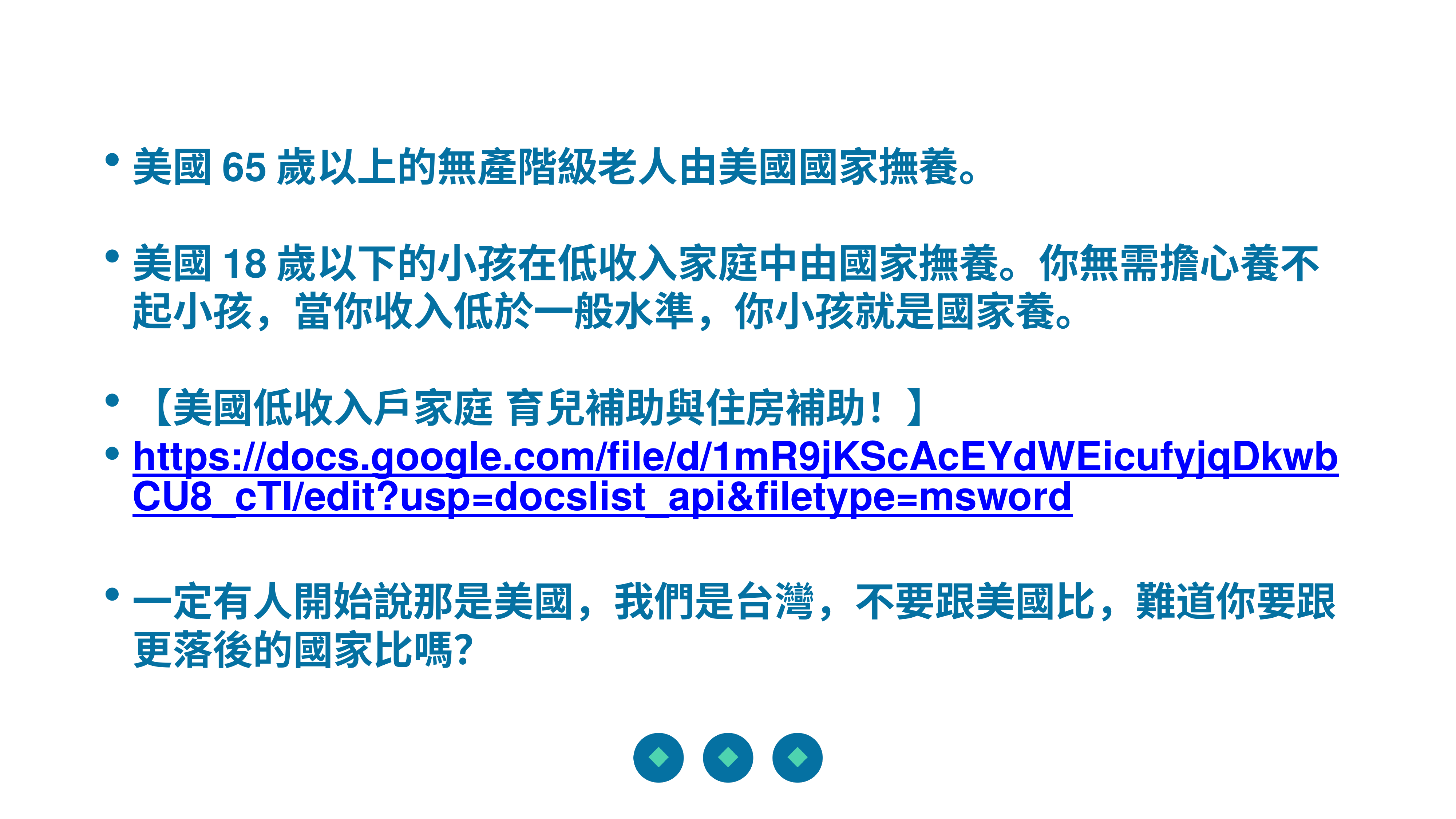

美國65歲以上的無產階級老人由美國國家撫養。

美國18歲以下的小孩在低收入家庭中由國家撫養。你無需擔心養不起小孩，當你收入低於一般水準，你小孩就是國家養。

【美國低收入戶家庭 育兒補助與住房補助！】
https://docs.google.com/file/d/1mR9jKScAcEYdWEicufyjqDkwbCU8_cTI/edit?usp=docslist_api&filetype=msword

一定有人開始說那是美國，我們是台灣，不要跟美國比，難道你要跟更落後的國家比嗎？